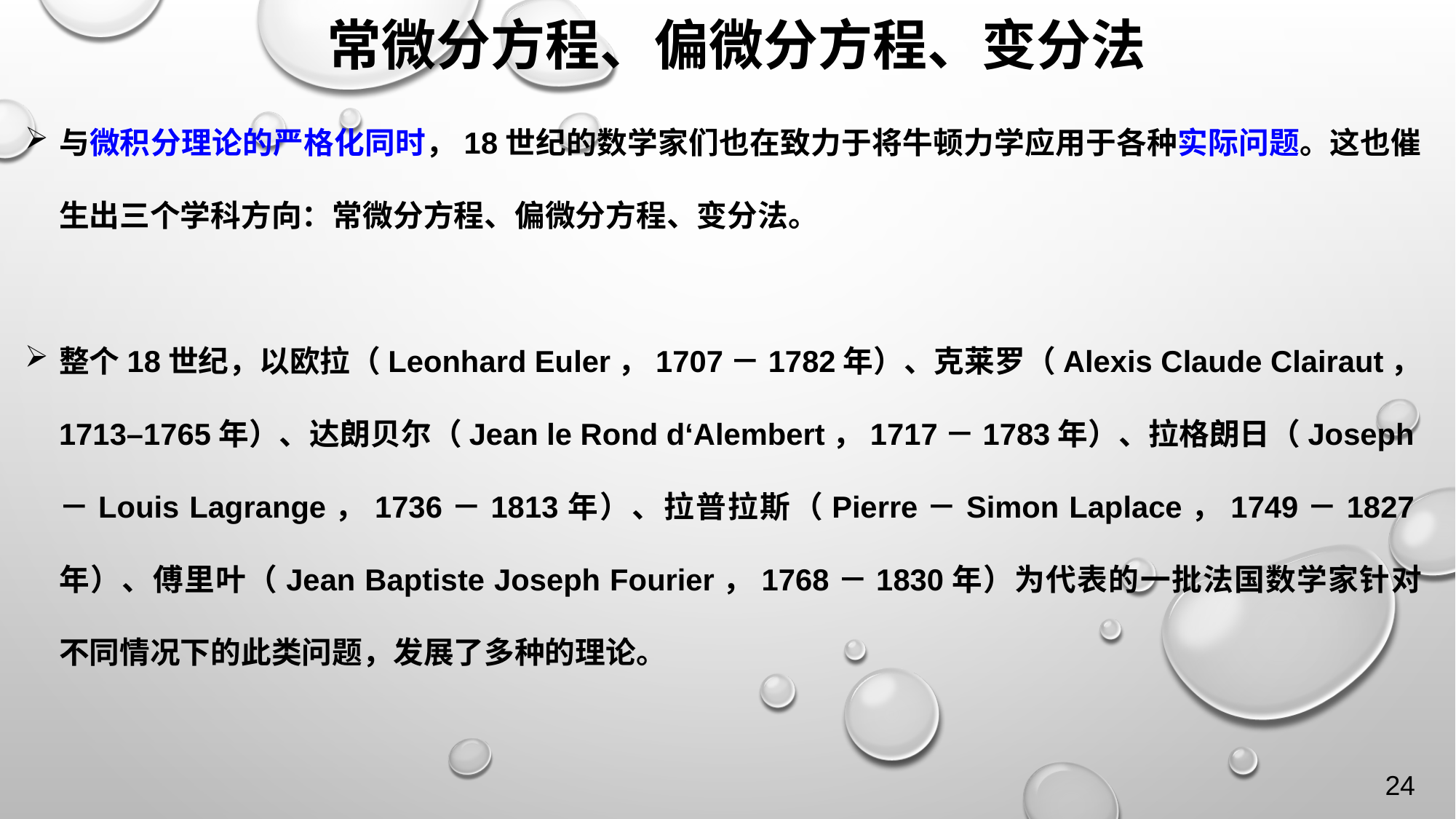

常微分方程、偏微分方程、变分法
与微积分理论的严格化同时，18世纪的数学家们也在致力于将牛顿力学应用于各种实际问题。这也催生出三个学科方向：常微分方程、偏微分方程、变分法。

整个18世纪，以欧拉（Leonhard Euler，1707－1782年）、克莱罗（Alexis Claude Clairaut，1713–1765年）、达朗贝尔（Jean le Rond d‘Alembert，1717－1783年）、拉格朗日（Joseph－Louis Lagrange，1736－1813年）、拉普拉斯（Pierre－Simon Laplace，1749－1827年）、傅里叶（Jean Baptiste Joseph Fourier，1768－1830年）为代表的一批法国数学家针对不同情况下的此类问题，发展了多种的理论。

24